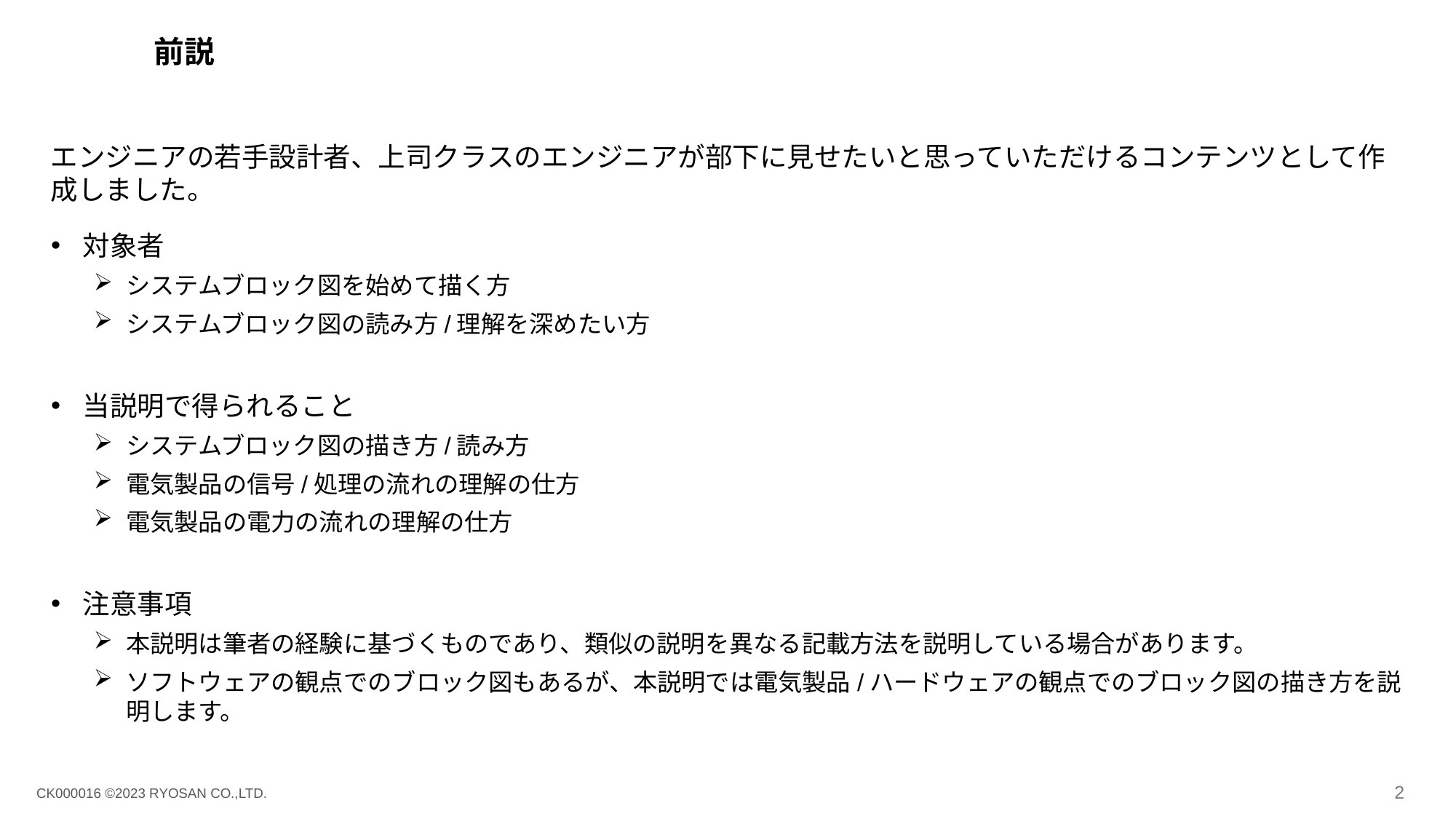

# 前説
エンジニアの若手設計者、上司クラスのエンジニアが部下に見せたいと思っていただけるコンテンツとして作成しました。
対象者
システムブロック図を始めて描く方
システムブロック図の読み方/理解を深めたい方

当説明で得られること
システムブロック図の描き方/読み方
電気製品の信号/処理の流れの理解の仕方
電気製品の電力の流れの理解の仕方

注意事項
本説明は筆者の経験に基づくものであり、類似の説明を異なる記載方法を説明している場合があります。
ソフトウェアの観点でのブロック図もあるが、本説明では電気製品/ハードウェアの観点でのブロック図の描き方を説明します。